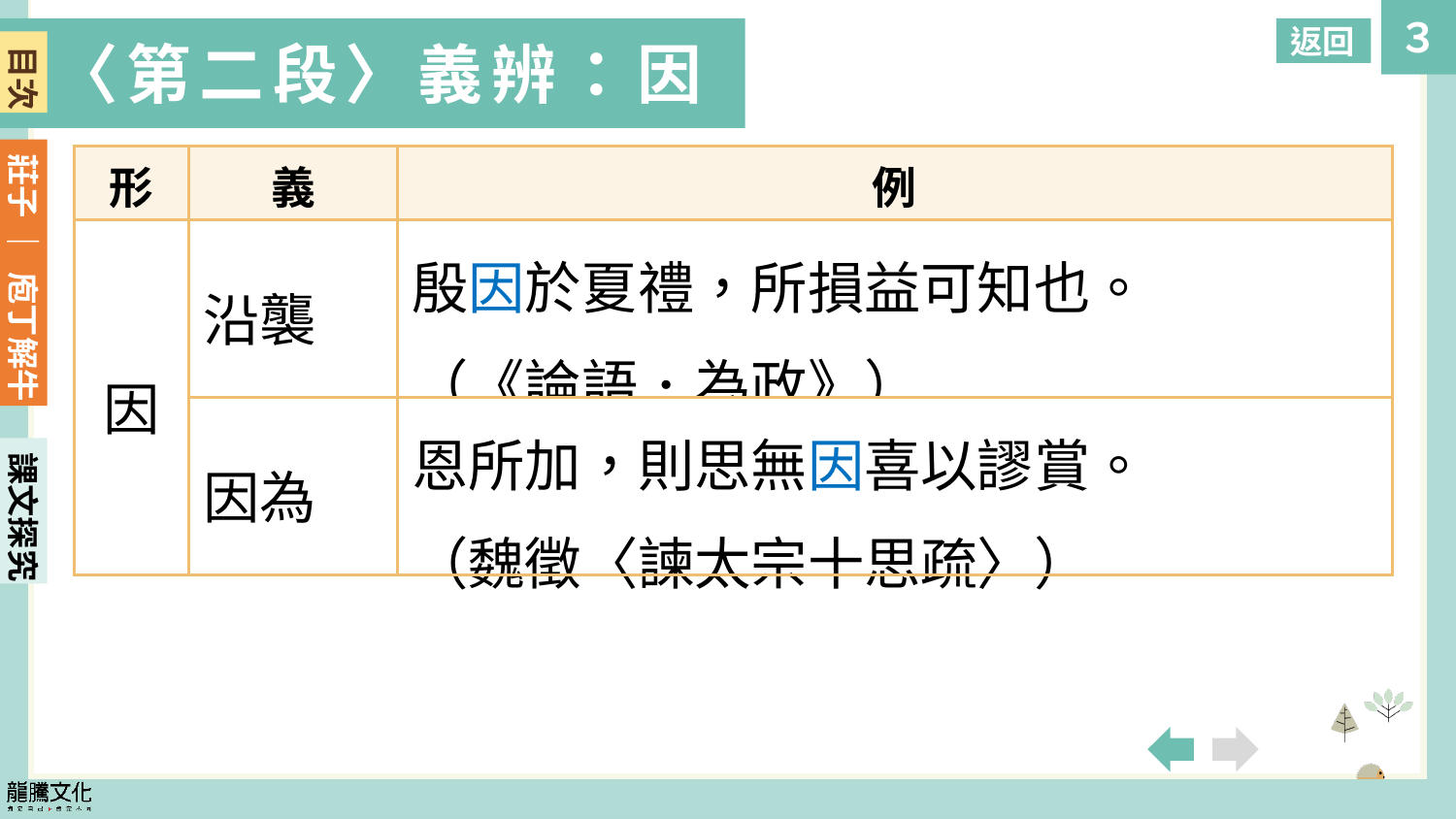

返回
〈第二段〉義辨：因
目次
| 形 | 義 | 例 |
| --- | --- | --- |
| 因 | 沿襲 | 殷因於夏禮，所損益可知也。 （《論語．為政》） |
|  | 因為 | 恩所加，則思無因喜以謬賞。 （魏徵〈諫太宗十思疏〉） |